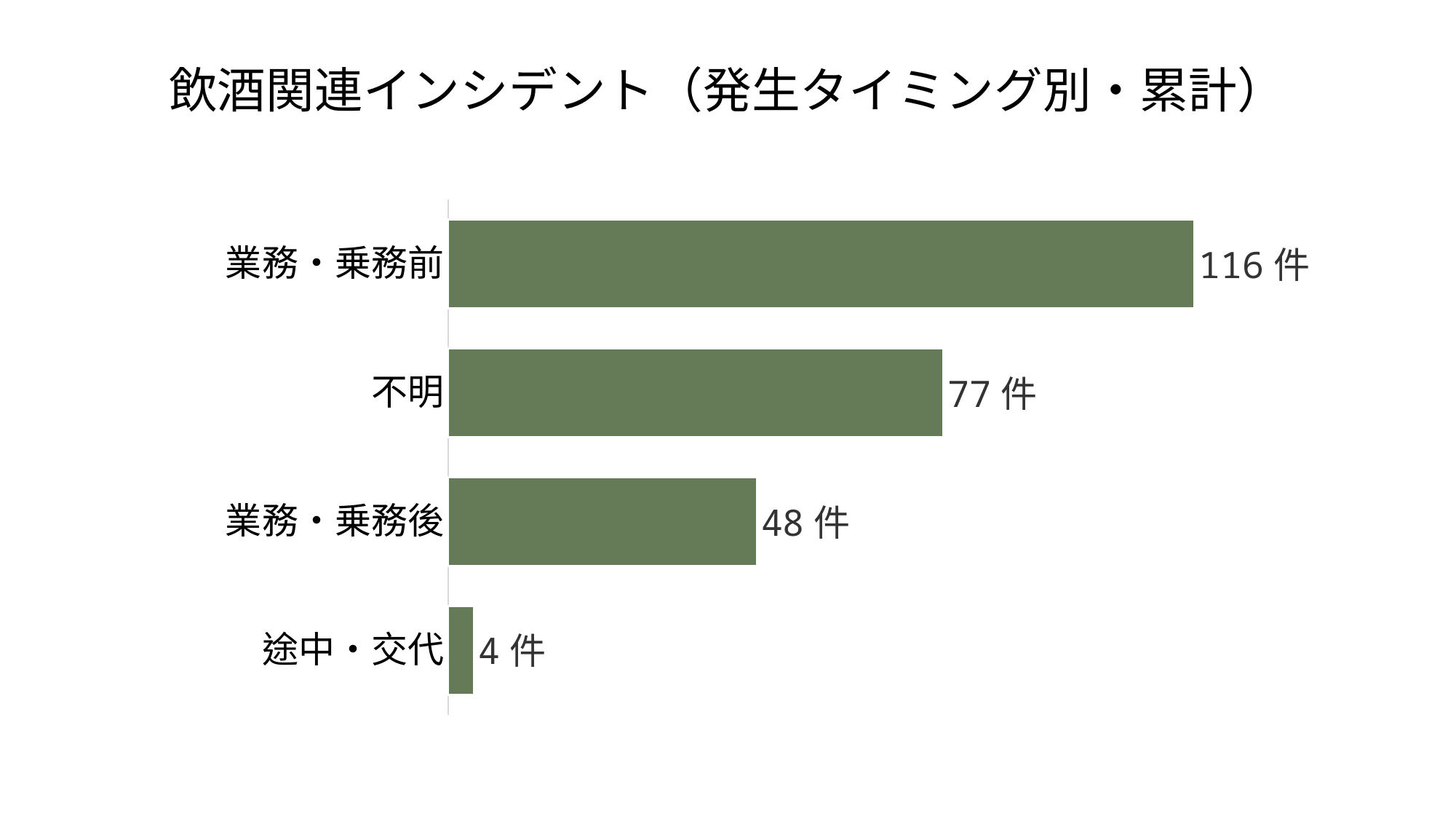

# 飲酒関連インシデント（発生タイミング別・累計）

### Chart

| Category |  |
|---|---|
| 途中・交代 | 4.0 |
| 業務・乗務後 | 48.0 |
| 不明 | 77.0 |
| 業務・乗務前 | 116.0 |